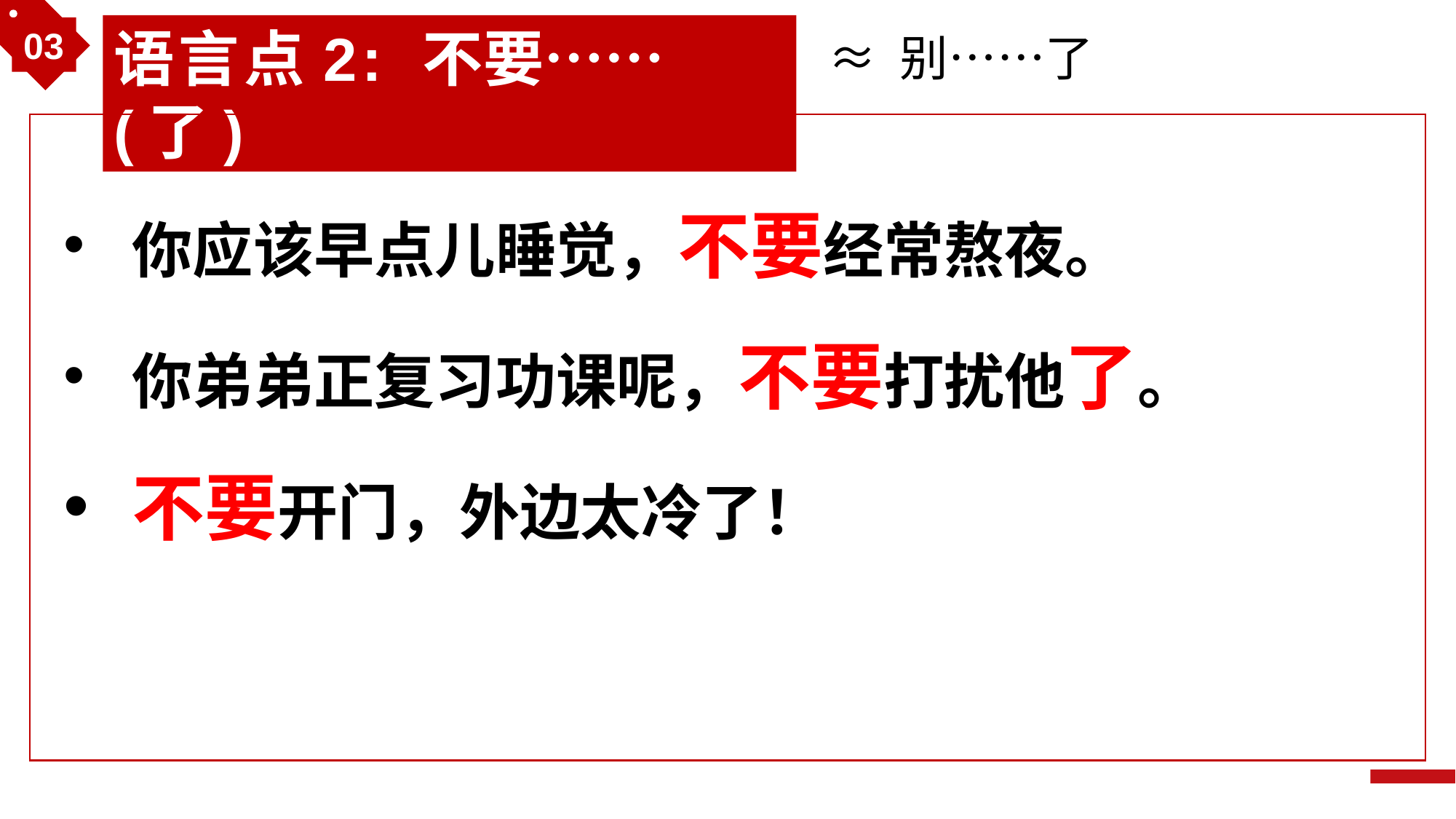

03
语言点2: 不要……(了)
≈ 别……了

你应该早点儿睡觉，不要经常熬夜。
你弟弟正复习功课呢，不要打扰他了。
不要开门，外边太冷了！